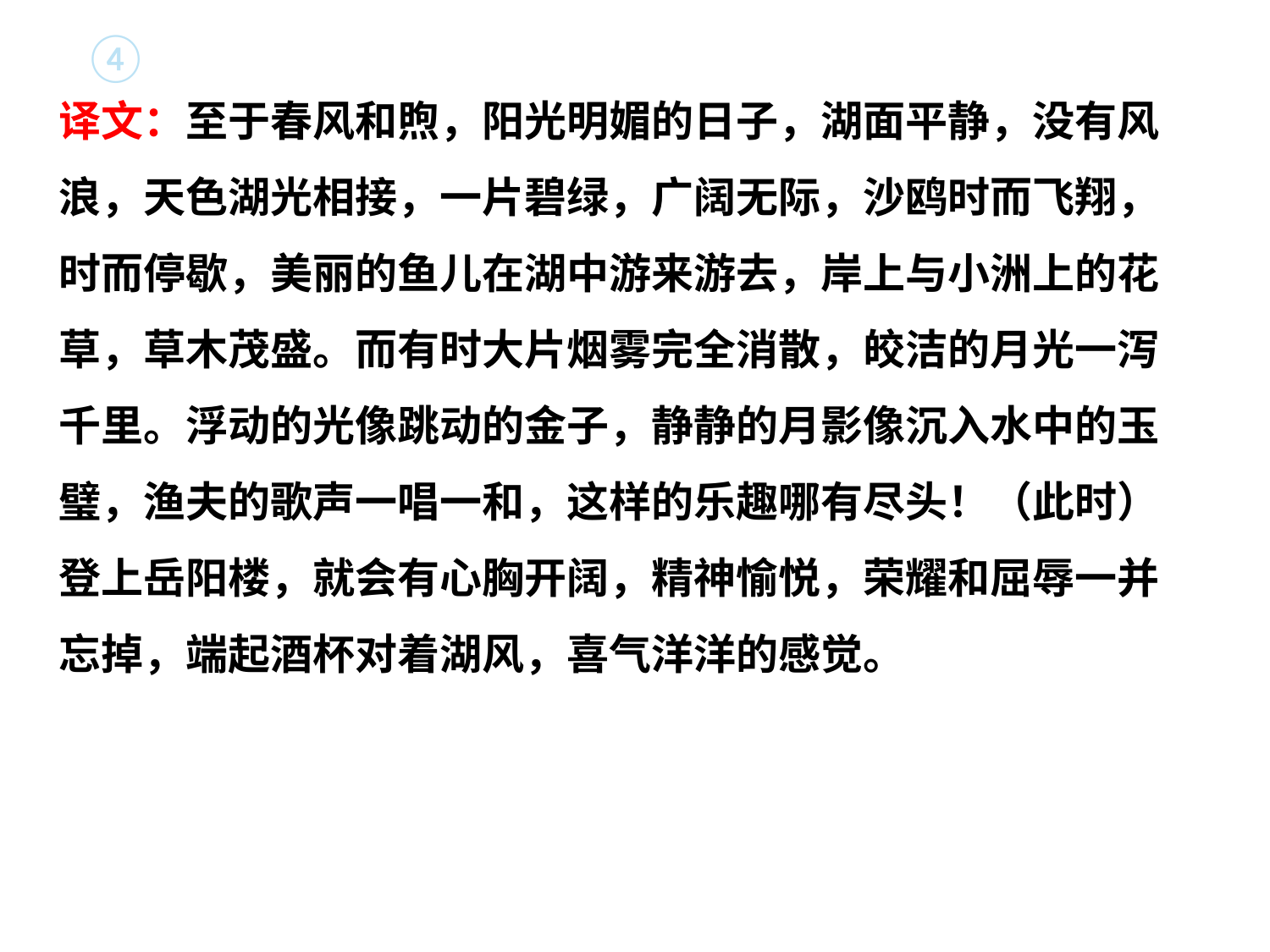

④
译文：至于春风和煦，阳光明媚的日子，湖面平静，没有风浪，天色湖光相接，一片碧绿，广阔无际，沙鸥时而飞翔，时而停歇，美丽的鱼儿在湖中游来游去，岸上与小洲上的花草，草木茂盛。而有时大片烟雾完全消散，皎洁的月光一泻千里。浮动的光像跳动的金子，静静的月影像沉入水中的玉璧，渔夫的歌声一唱一和，这样的乐趣哪有尽头！（此时）登上岳阳楼，就会有心胸开阔，精神愉悦，荣耀和屈辱一并忘掉，端起酒杯对着湖风，喜气洋洋的感觉。